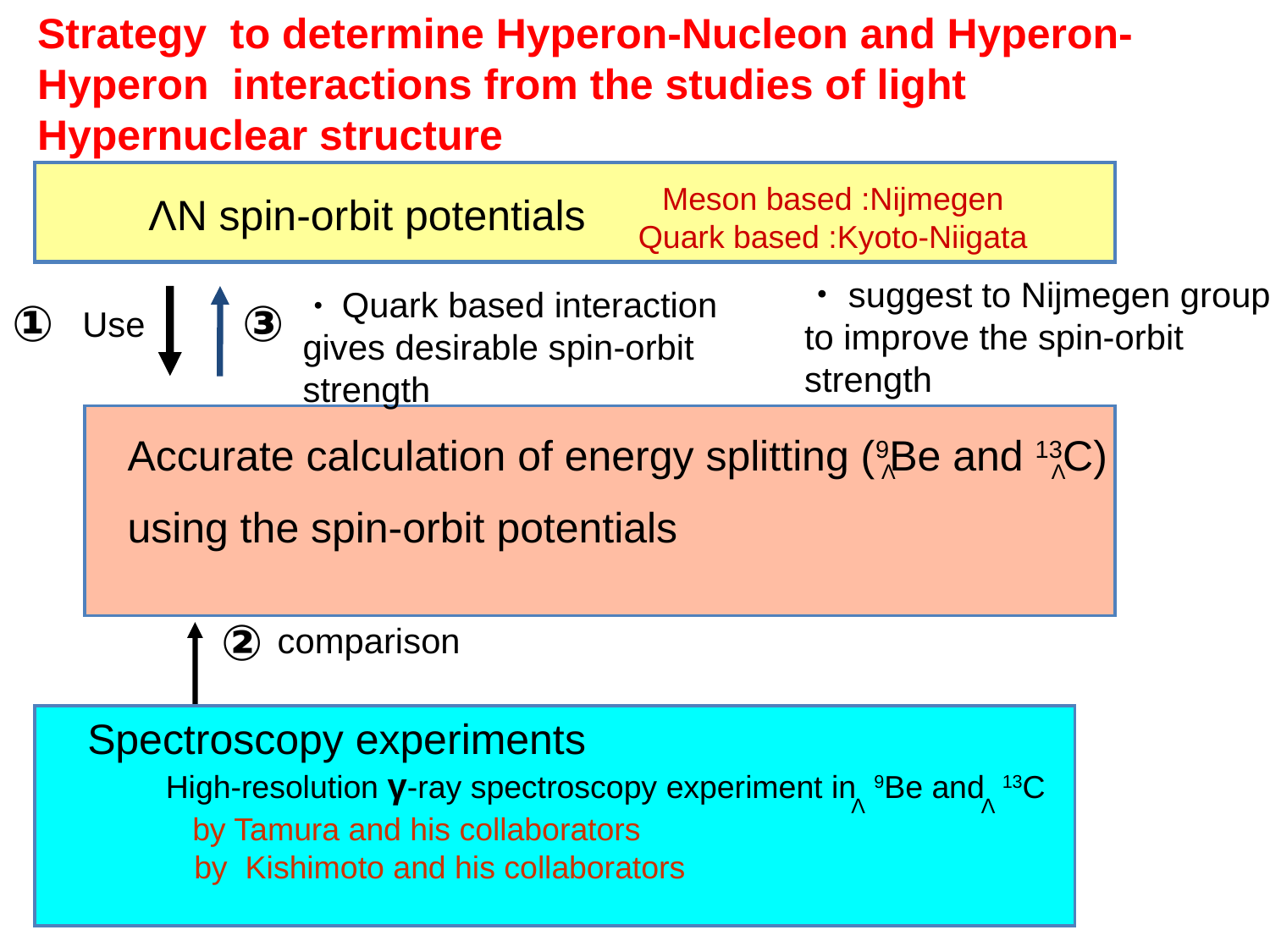

Strategy  to determine Hyperon-Nucleon and Hyperon-Hyperon  interactions from the studies of light Hypernuclear structure

Meson based :Nijmegen
Quark based :Kyoto-Niigata
  ΛN spin-orbit potentials

・suggest to Nijmegen group
to improve the spin-orbit
strength
・Quark based interaction gives desirable spin-orbit strength
①

③
Use

Accurate calculation of energy splitting (9Be and 13C)

using the spin-orbit potentials

Λ
Λ
②
comparison

Spectroscopy experiments
　　 High-resolution γ-ray spectroscopy experiment in  9Be and  13C
　        by Tamura and his collaborators
            by  Kishimoto and his collaborators

Λ
Λ